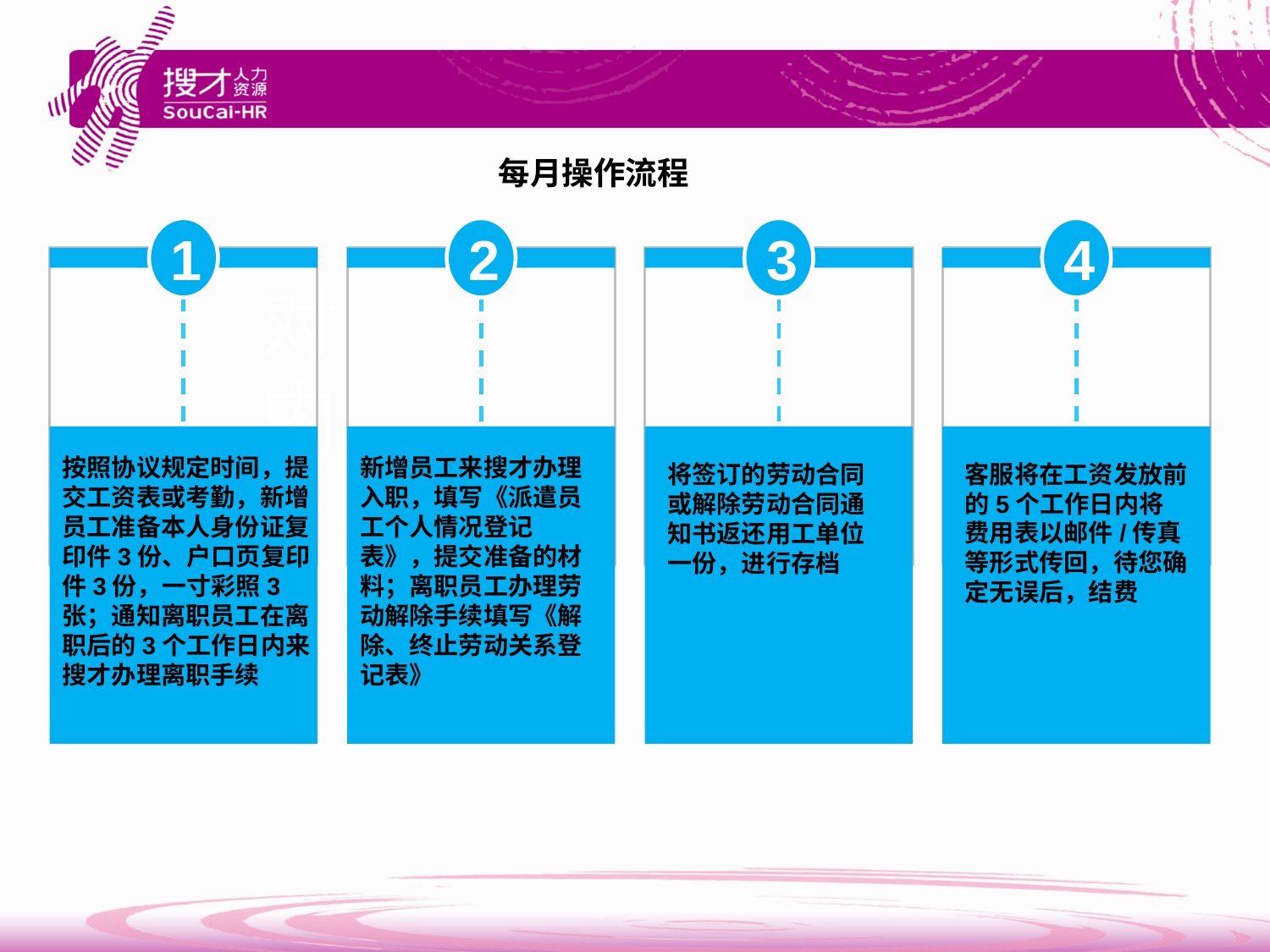

每月操作流程

3

1

2

4

对
内
按照协议规定时间，提交工资表或考勤，新增员工准备本人身份证复印件3份、户口页复印件3份，一寸彩照3张；通知离职员工在离职后的3个工作日内来搜才办理离职手续
新增员工来搜才办理入职，填写《派遣员工个人情况登记表》，提交准备的材料；离职员工办理劳动解除手续填写《解除、终止劳动关系登记表》

客服将在工资发放前的5个工作日内将费用表以邮件/传真等形式传回，待您确定无误后，结费

将签订的劳动合同或解除劳动合同通知书返还用工单位一份，进行存档